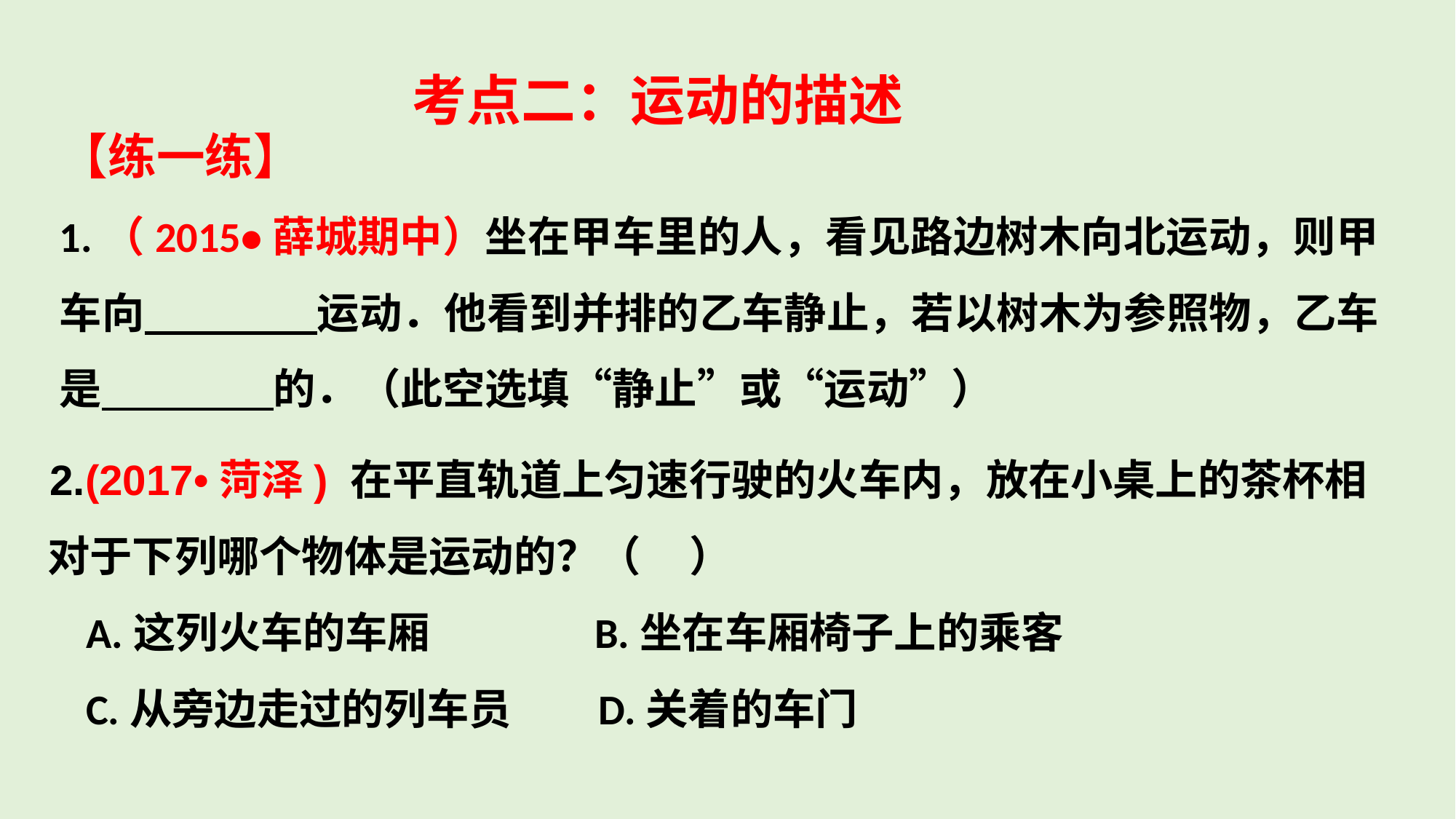

考点二：运动的描述
【练一练】
1.（2015•薛城期中）坐在甲车里的人，看见路边树木向北运动，则甲车向　         　运动．他看到并排的乙车静止，若以树木为参照物，乙车是　         　的．（此空选填“静止”或“运动”）
 2.(2017•菏泽) 在平直轨道上匀速行驶的火车内，放在小桌上的茶杯相   对于下列哪个物体是运动的？（     ）
     A.这列火车的车厢                B.坐在车厢椅子上的乘客
     C.从旁边走过的列车员        D.关着的车门